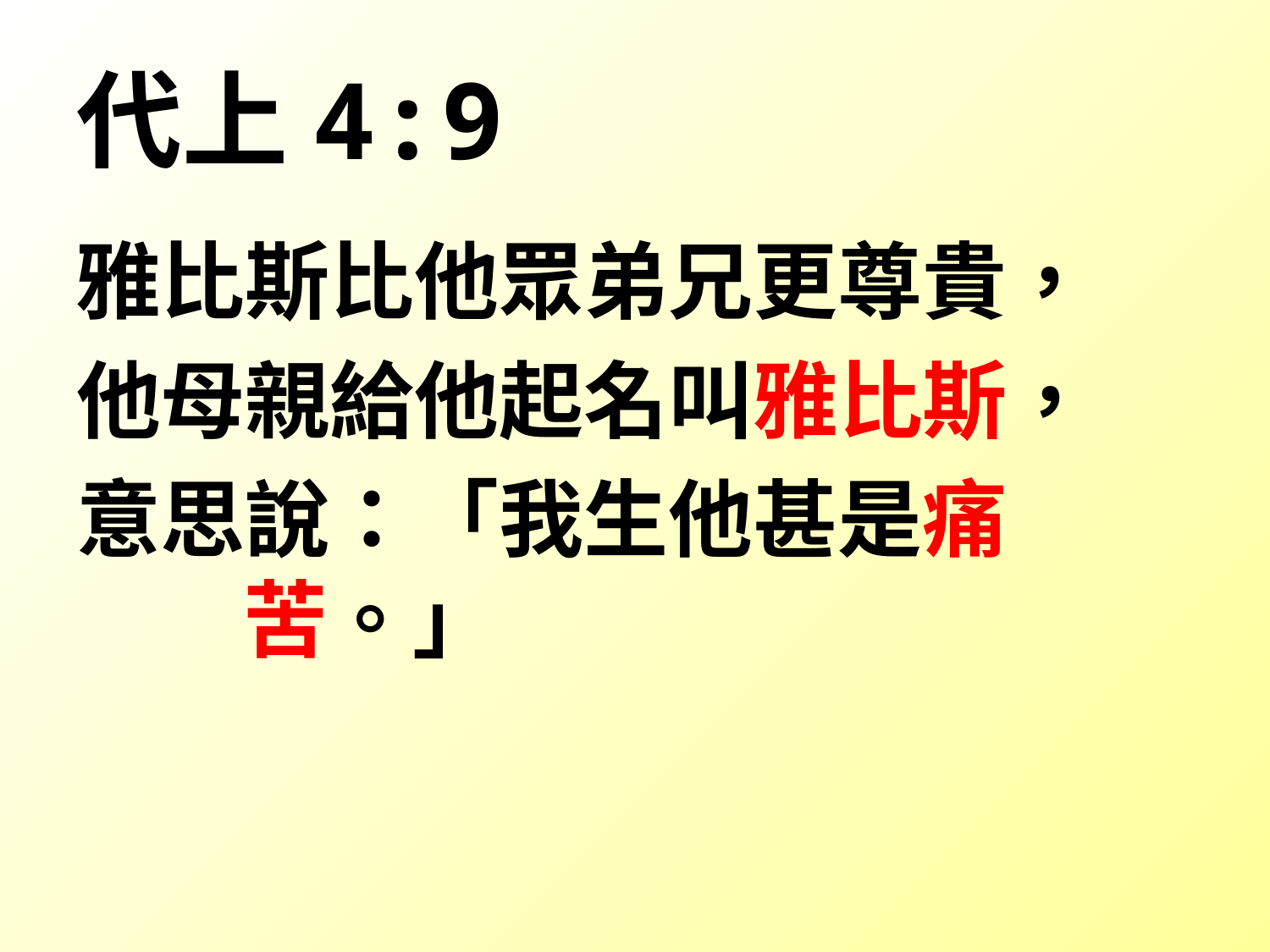

# 代上4:9
雅比斯比他眾弟兄更尊貴，
他母親給他起名叫雅比斯，
意思說：「我生他甚是痛苦。」